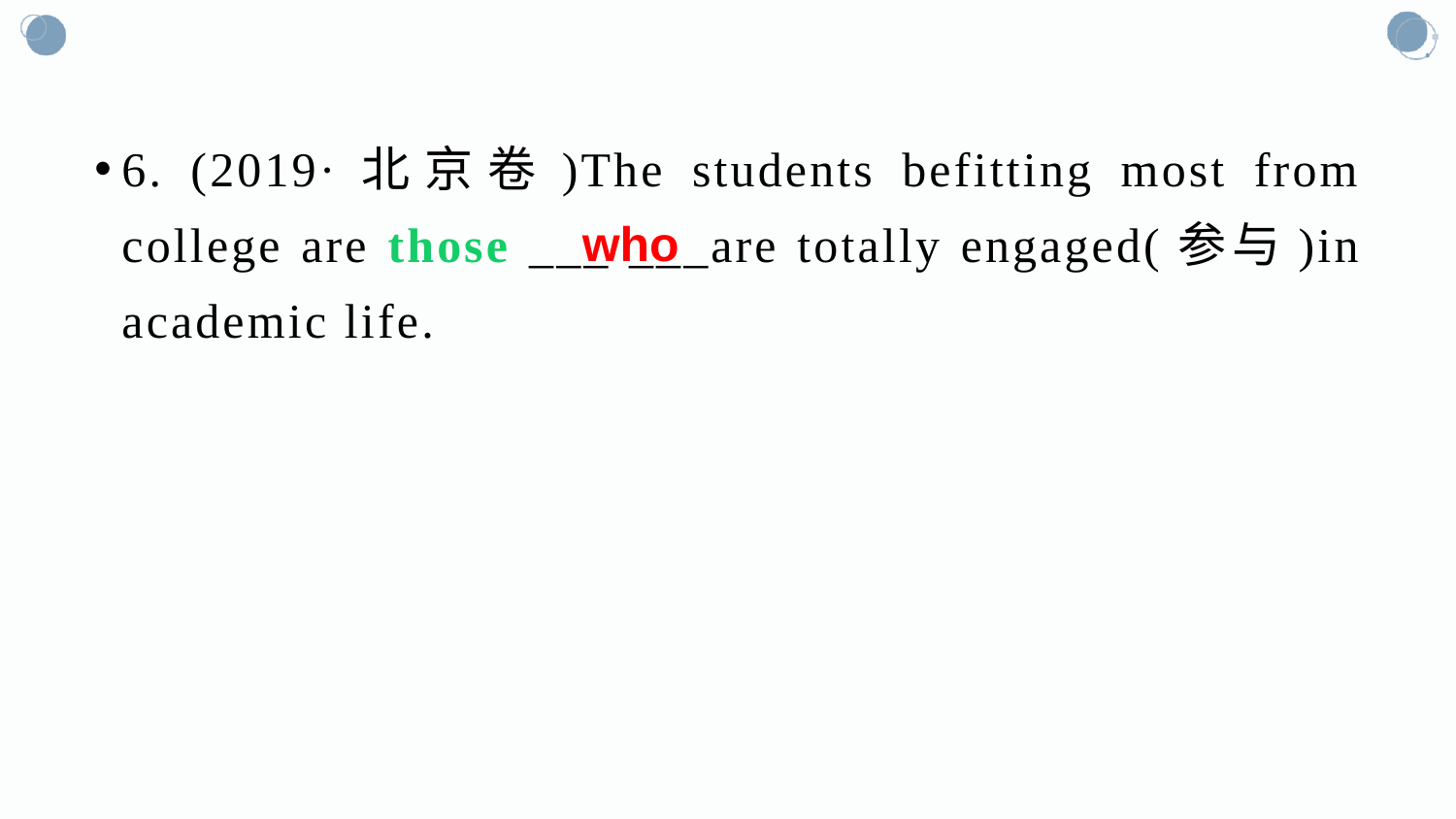

#
6. (2019·北京卷)The students befitting most from college are those ___ ___are totally engaged(参与)in academic life.
who